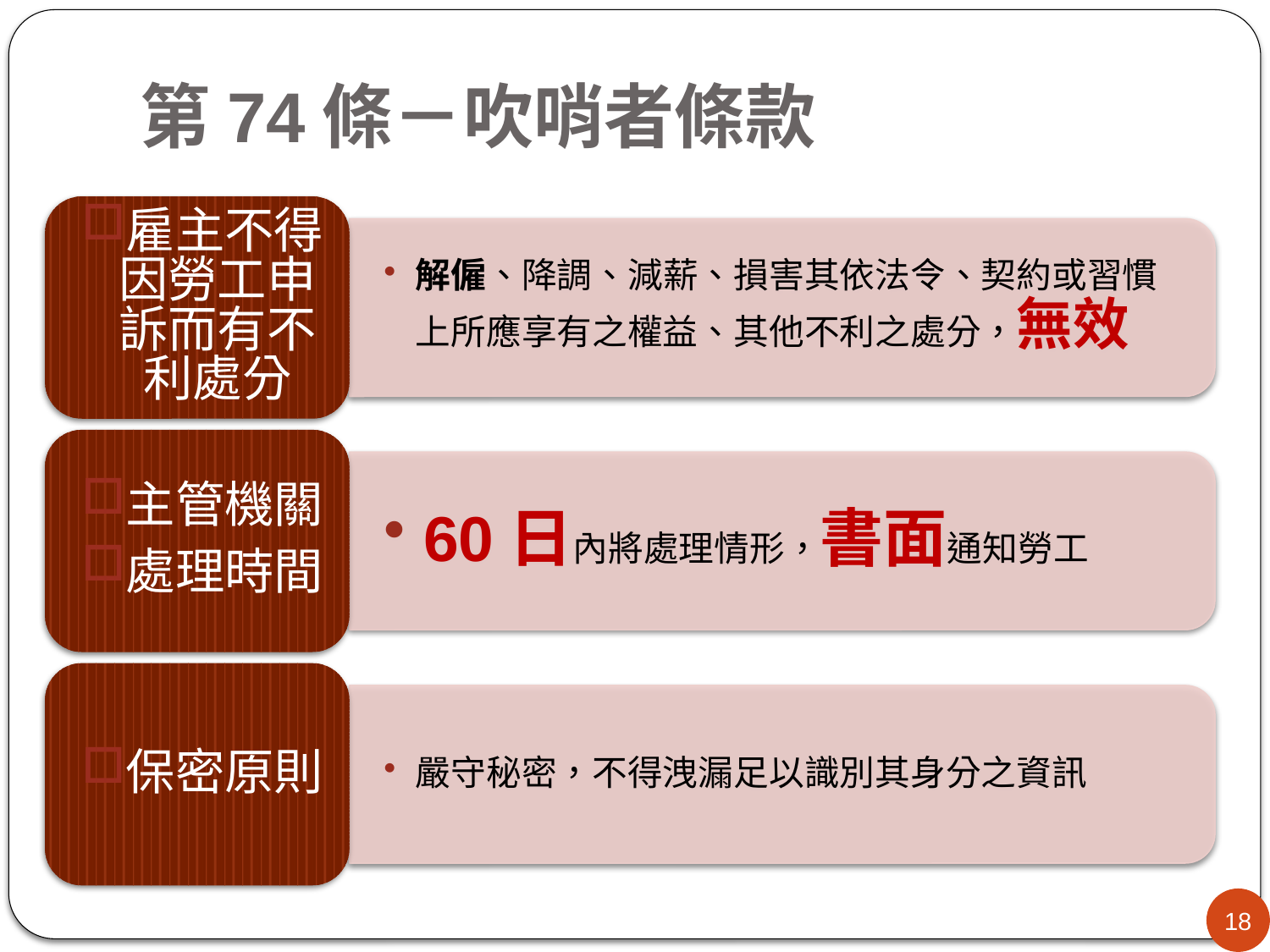

# 第74條－吹哨者條款
解僱、降調、減薪、損害其依法令、契約或習慣上所應享有之權益、其他不利之處分，無效
雇主不得因勞工申訴而有不利處分
60日內將處理情形，書面通知勞工
主管機關
處理時間
嚴守秘密，不得洩漏足以識別其身分之資訊
保密原則
18